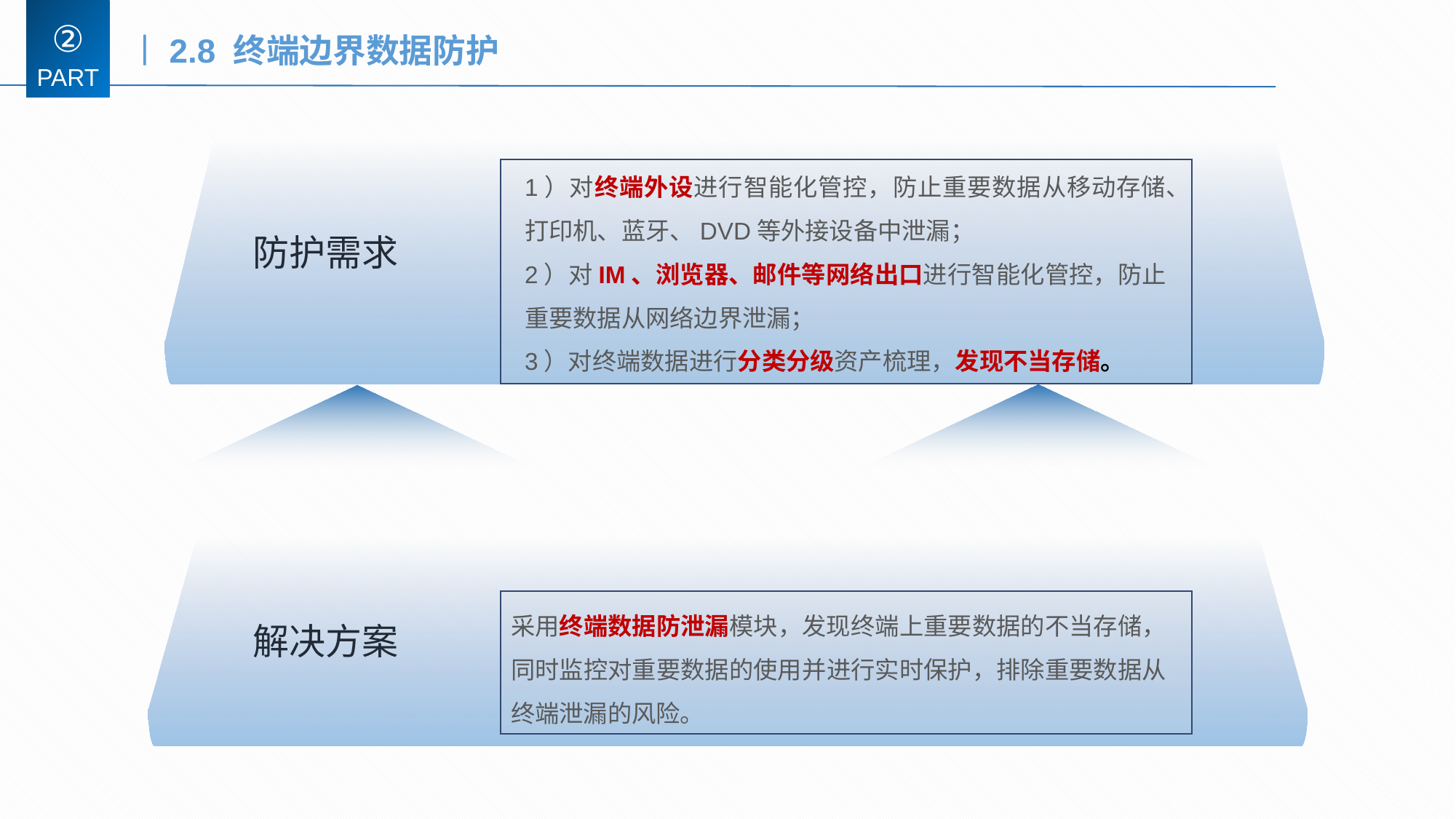

②
丨2.8 终端边界数据防护
PART

1）对终端外设进行智能化管控，防止重要数据从移动存储、打印机、蓝牙、DVD等外接设备中泄漏；
2）对IM、浏览器、邮件等网络出口进行智能化管控，防止重要数据从网络边界泄漏；
3）对终端数据进行分类分级资产梳理，发现不当存储。

防护需求

采用终端数据防泄漏模块，发现终端上重要数据的不当存储，同时监控对重要数据的使用并进行实时保护，排除重要数据从终端泄漏的风险。
解决方案